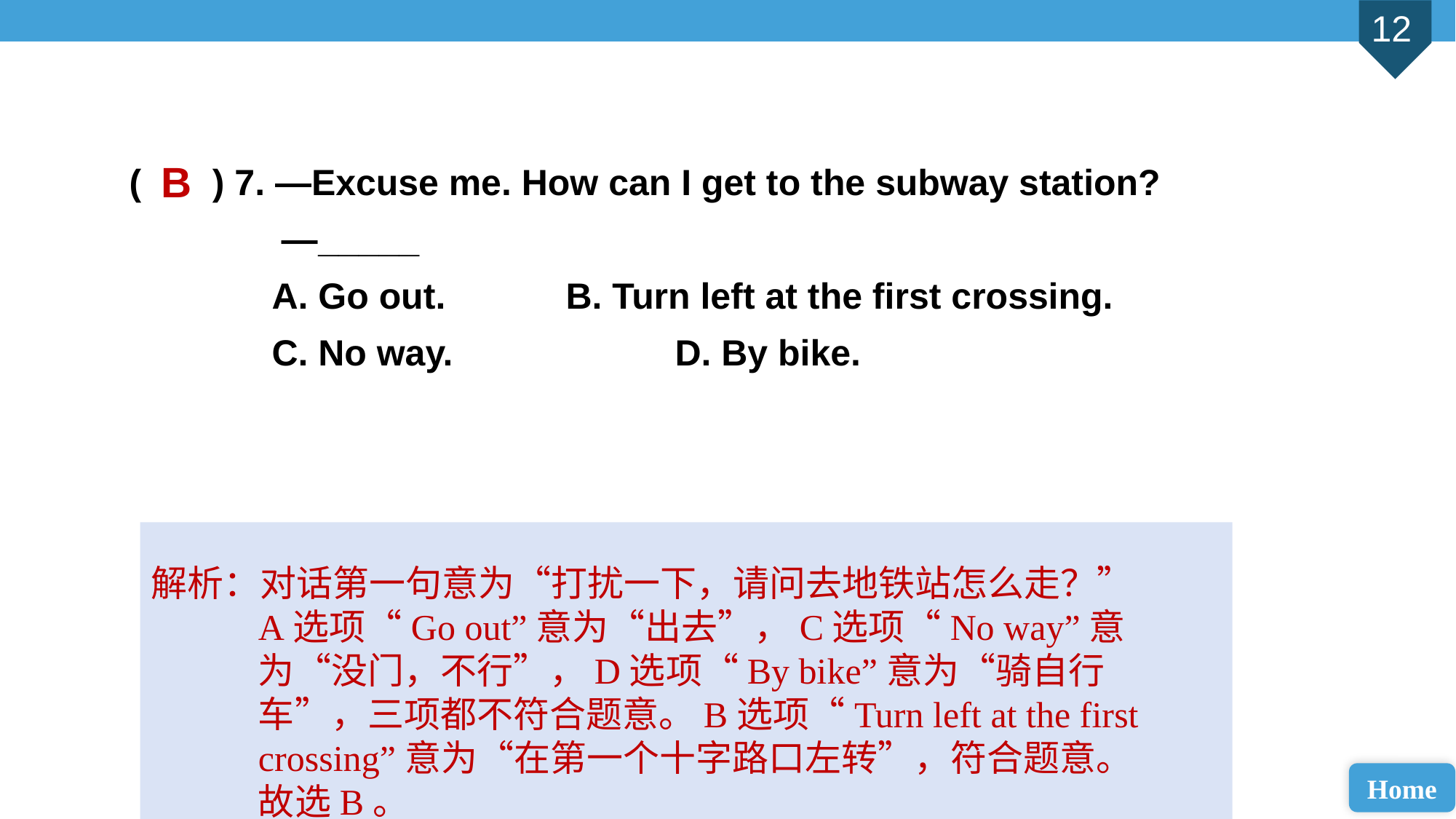

(       ) 7. —Excuse me. How can I get to the subway station?
               —_____
              A. Go out.		B. Turn left at the first crossing.
              C. No way. 		D. By bike.
B

解析：对话第一句意为“打扰一下，请问去地铁站怎么走？”A选项“Go out”意为“出去”，C选项“No way”意为“没门，不行”，D选项“By bike”意为“骑自行车”，三项都不符合题意。B选项“Turn left at the first crossing”意为“在第一个十字路口左转”，符合题意。故选B。